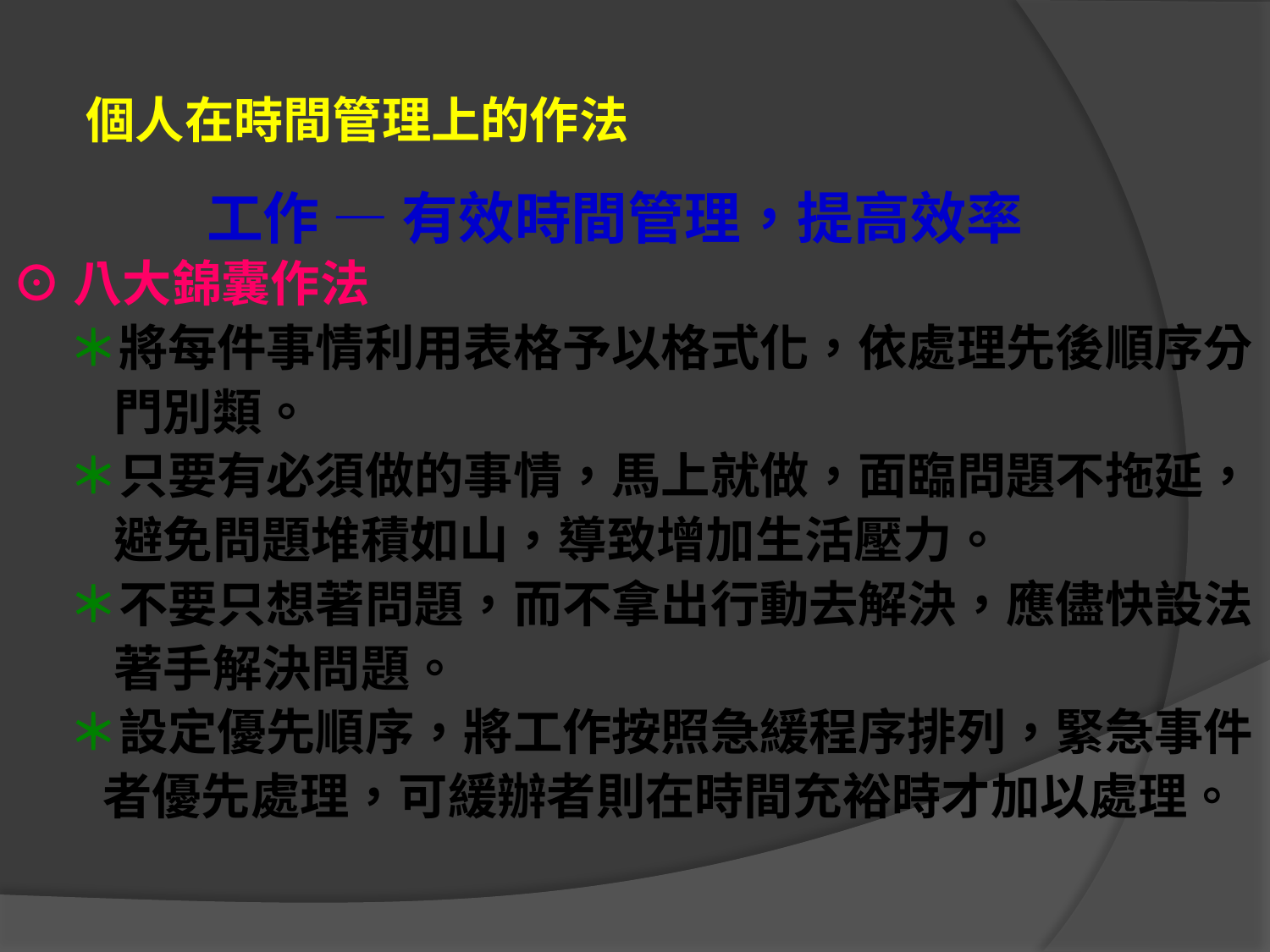

#
  個人在時間管理上的作法
              工作 — 有效時間管理，提高效率
⊙八大錦囊作法
    ＊將每件事情利用表格予以格式化，依處理先後順序分
        門別類。
    ＊只要有必須做的事情，馬上就做，面臨問題不拖延，
        避免問題堆積如山，導致增加生活壓力。
    ＊不要只想著問題，而不拿出行動去解決，應儘快設法
        著手解決問題。
    ＊設定優先順序，將工作按照急緩程序排列，緊急事件
       者優先處理，可緩辦者則在時間充裕時才加以處理。